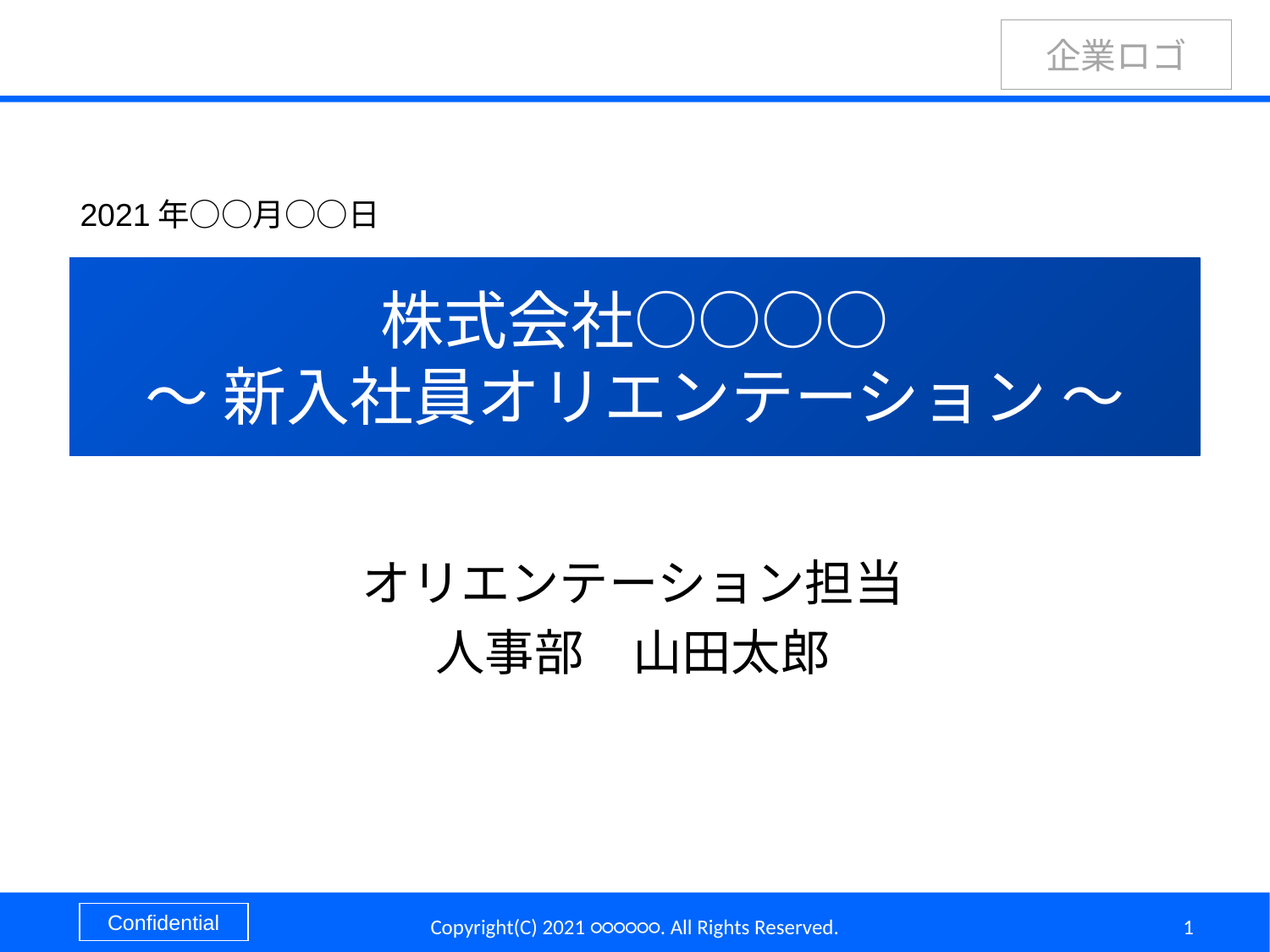

2021年○○月○○日
株式会社○○○○
～ 新入社員オリエンテーション ～
オリエンテーション担当
人事部　山田太郎

Copyright(C) 2021 ○○○○○○. All Rights Reserved.
1